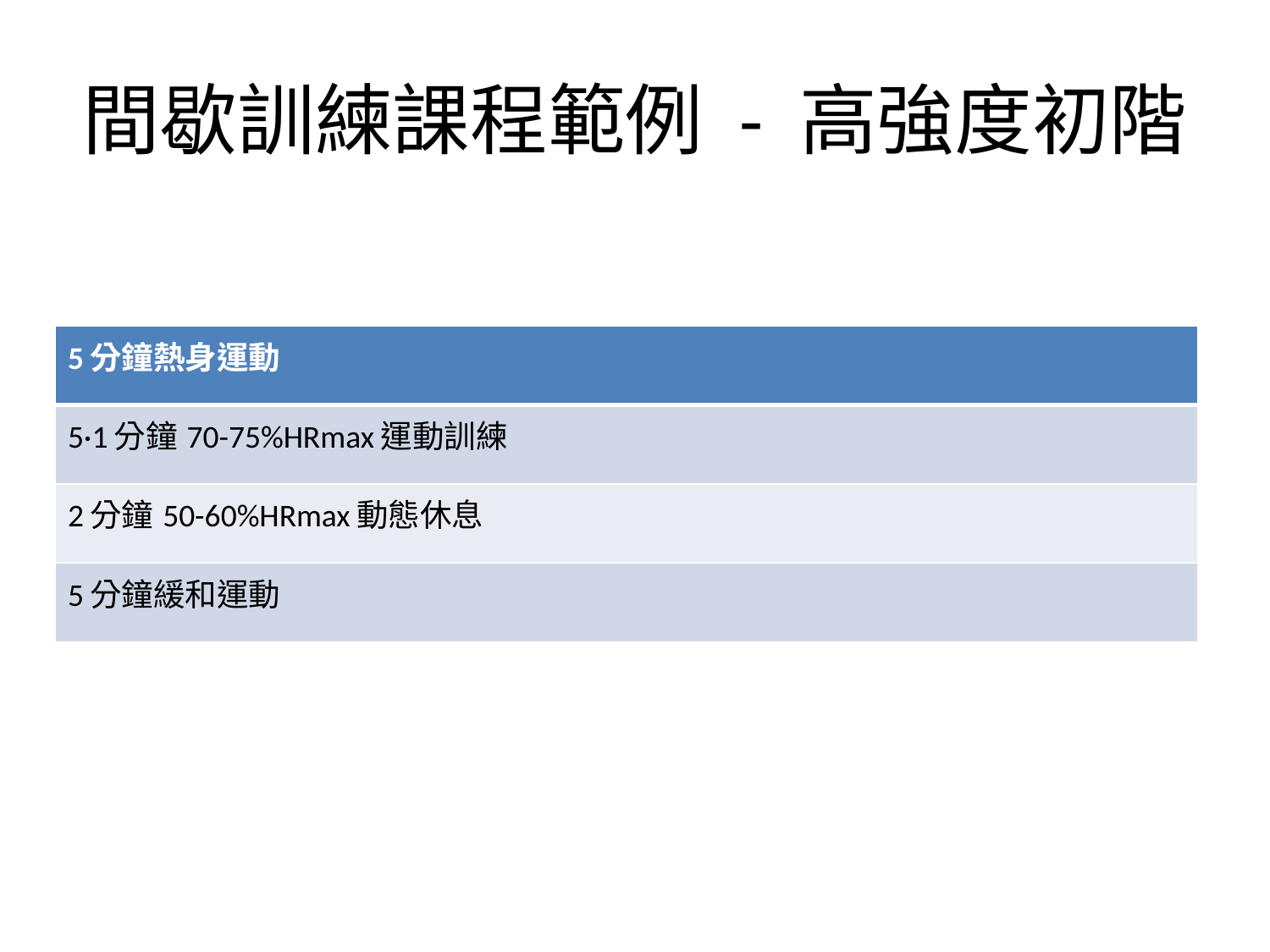

# 間歇訓練課程範例 - 高強度初階
| 5分鐘熱身運動 |
| --- |
| 5·1分鐘70-75%HRmax運動訓練 |
| 2分鐘50-60%HRmax動態休息 |
| 5分鐘緩和運動 |